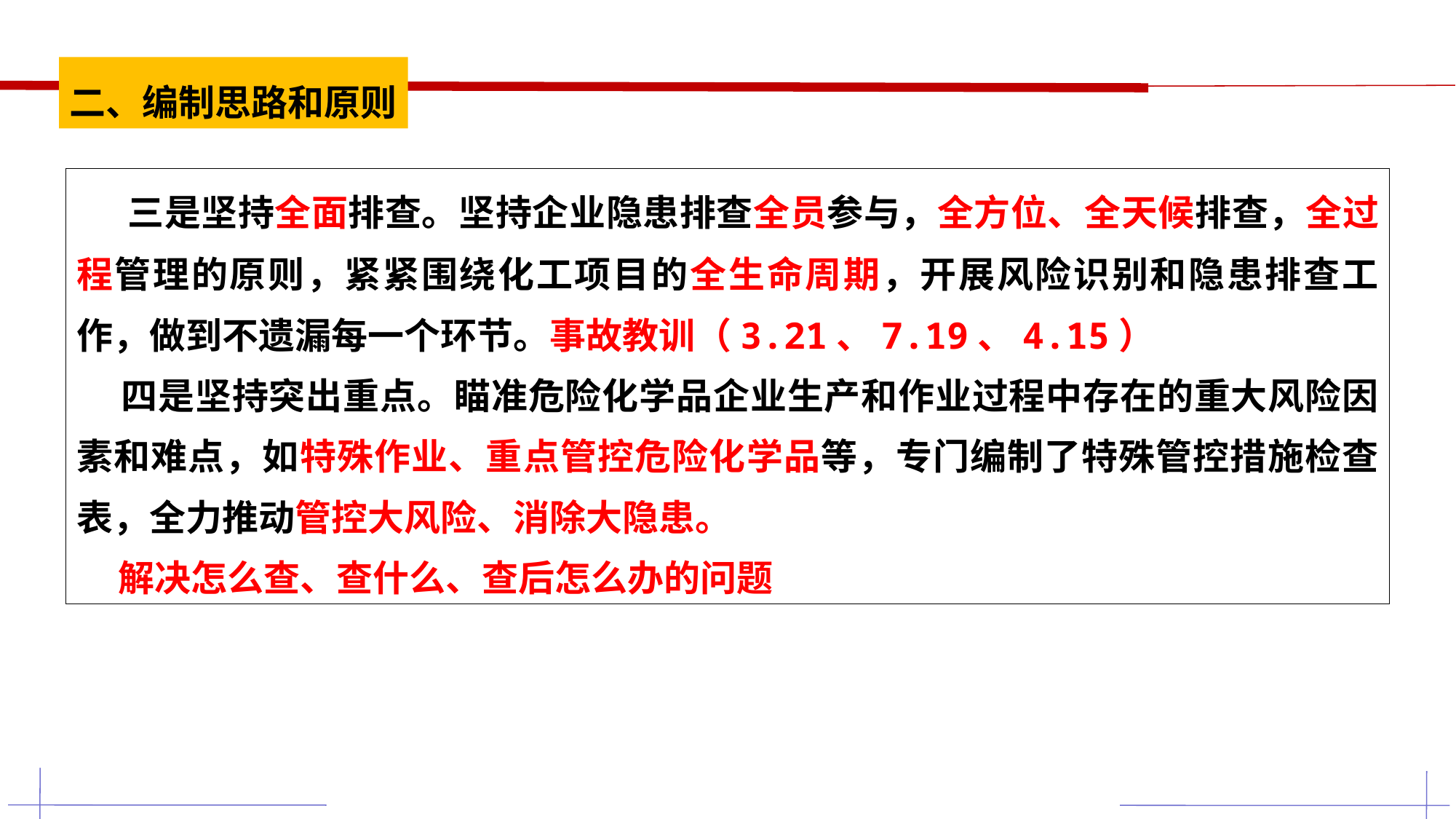

二、编制思路和原则
    三是坚持全面排查。坚持企业隐患排查全员参与，全方位、全天候排查，全过程管理的原则，紧紧围绕化工项目的全生命周期，开展风险识别和隐患排查工作，做到不遗漏每一个环节。事故教训（3.21、7.19、4.15）
    四是坚持突出重点。瞄准危险化学品企业生产和作业过程中存在的重大风险因素和难点，如特殊作业、重点管控危险化学品等，专门编制了特殊管控措施检查表，全力推动管控大风险、消除大隐患。
    解决怎么查、查什么、查后怎么办的问题
8